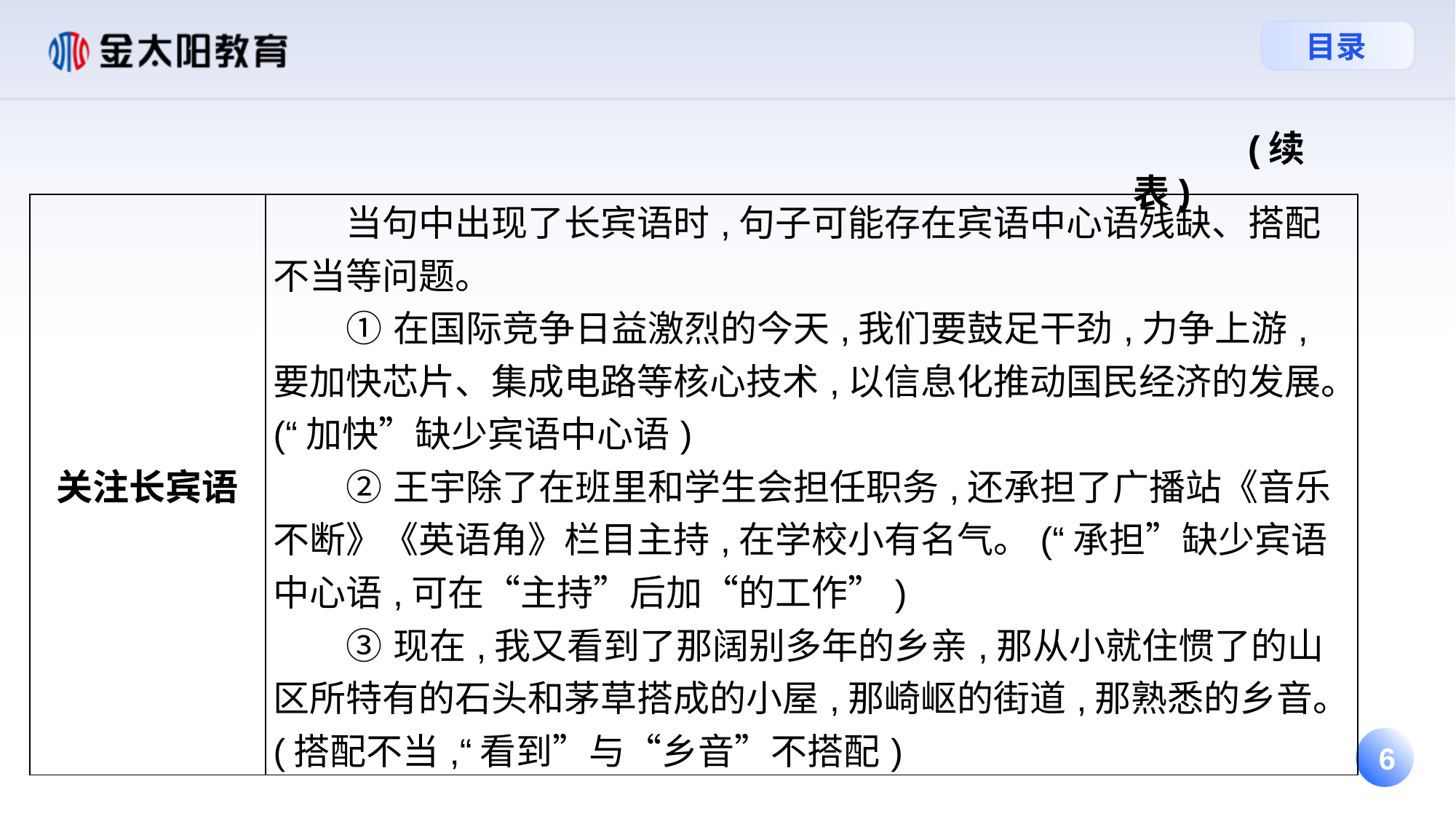

(续表)
| 关注长宾语 | 当句中出现了长宾语时,句子可能存在宾语中心语残缺、搭配不当等问题。 ①在国际竞争日益激烈的今天,我们要鼓足干劲,力争上游,要加快芯片、集成电路等核心技术,以信息化推动国民经济的发展。(“加快”缺少宾语中心语) ②王宇除了在班里和学生会担任职务,还承担了广播站《音乐不断》《英语角》栏目主持,在学校小有名气。(“承担”缺少宾语中心语,可在“主持”后加“的工作”) ③现在,我又看到了那阔别多年的乡亲,那从小就住惯了的山区所特有的石头和茅草搭成的小屋,那崎岖的街道,那熟悉的乡音。(搭配不当,“看到”与“乡音”不搭配) |
| --- | --- |